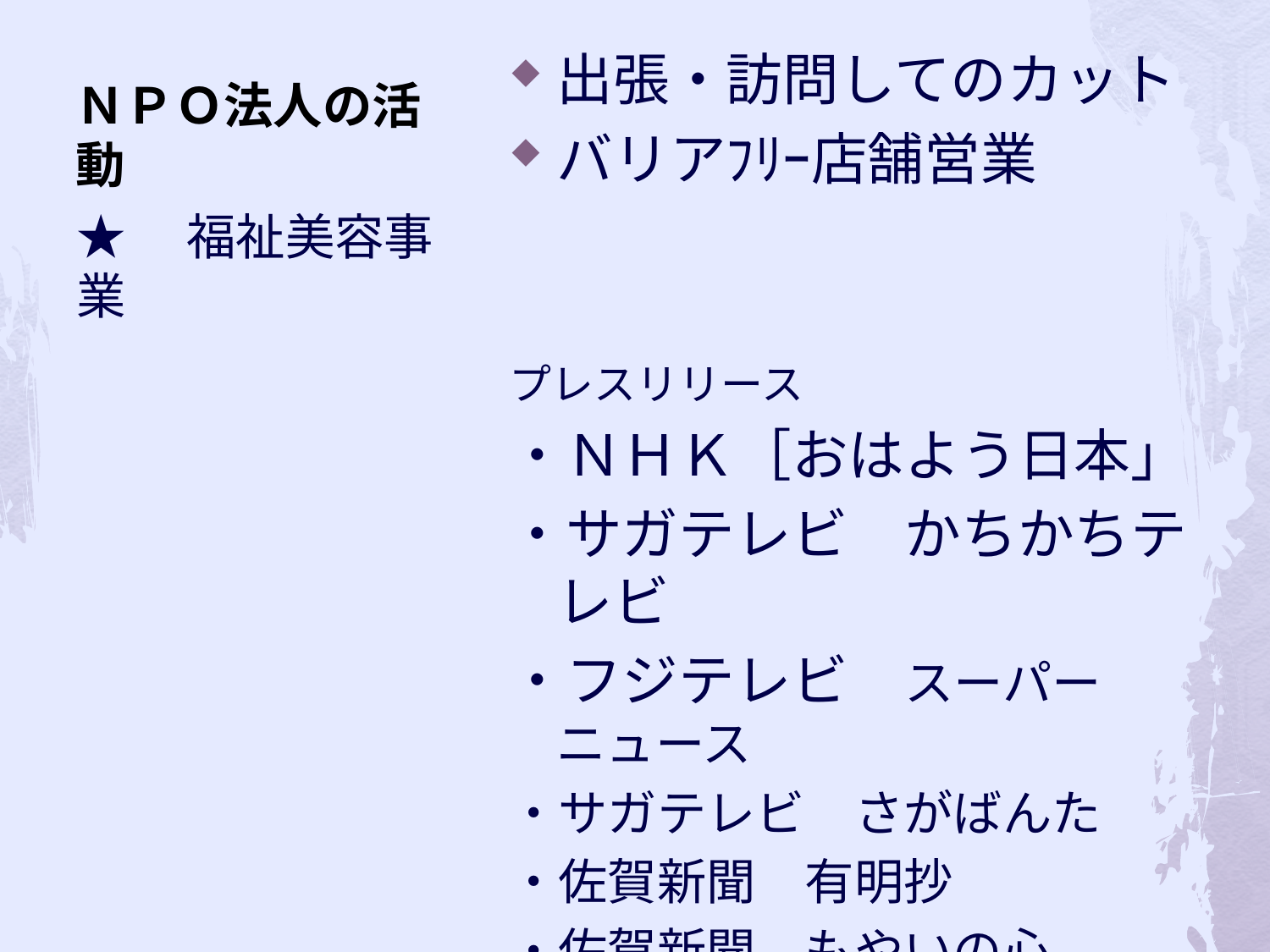

# ＮＰＯ法人の活動
出張・訪問してのカット
バリアﾌﾘｰ店舗営業

プレスリリース
・ＮＨＫ［おはよう日本」
・サガテレビ　かちかちテレビ
・フジテレビ　スーパーニュース
・サガテレビ　さがばんた
・佐賀新聞　有明抄
・佐賀新聞　もやいの心
★　福祉美容事業